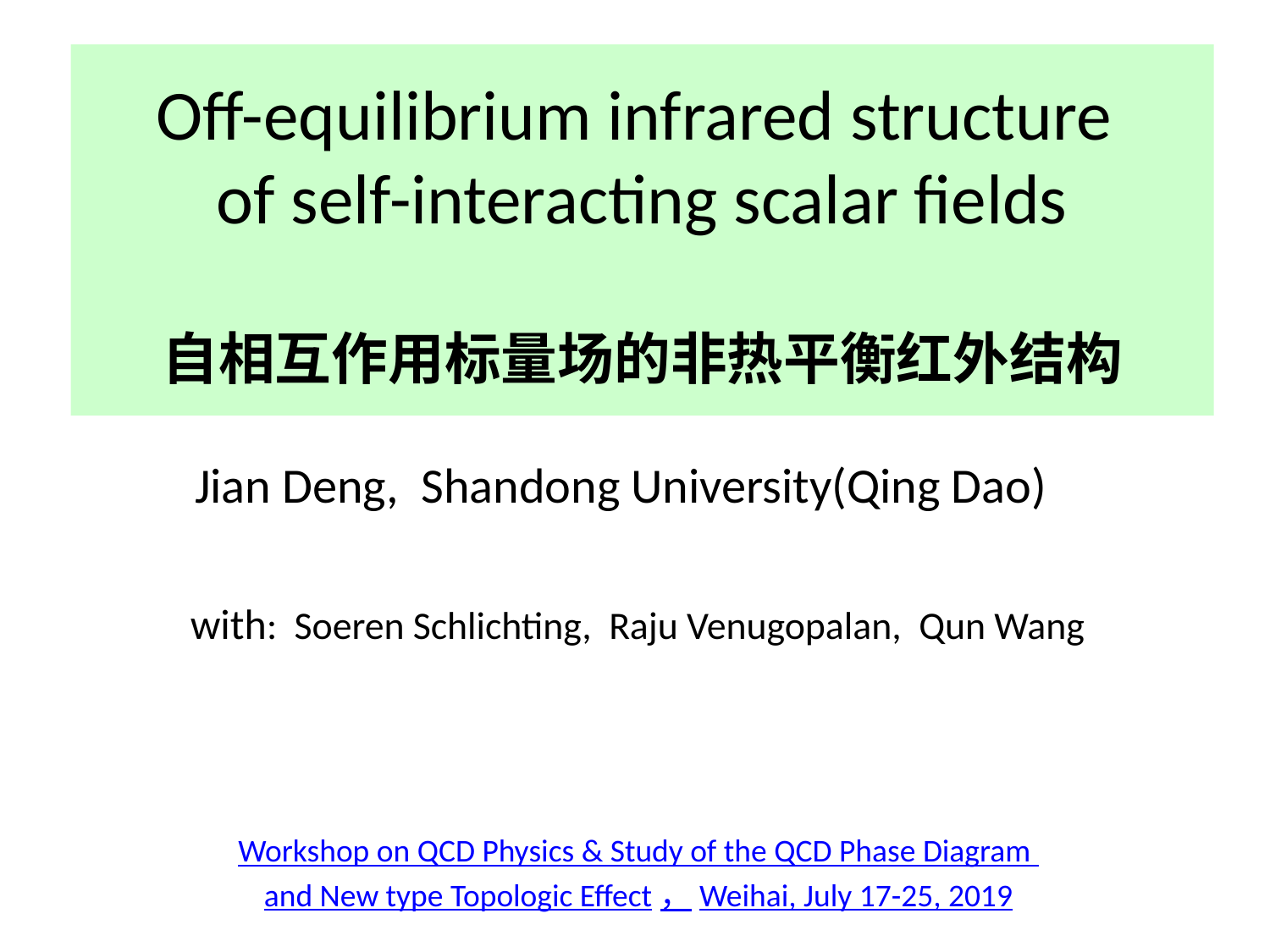

Off-equilibrium infrared structure
of self-interacting scalar fields

自相互作用标量场的非热平衡红外结构
Jian Deng,  Shandong University(Qing Dao)
with:  Soeren Schlichting,  Raju Venugopalan,  Qun Wang
Workshop on QCD Physics & Study of the QCD Phase Diagram
and New type Topologic Effect，Weihai, July 17-25, 2019